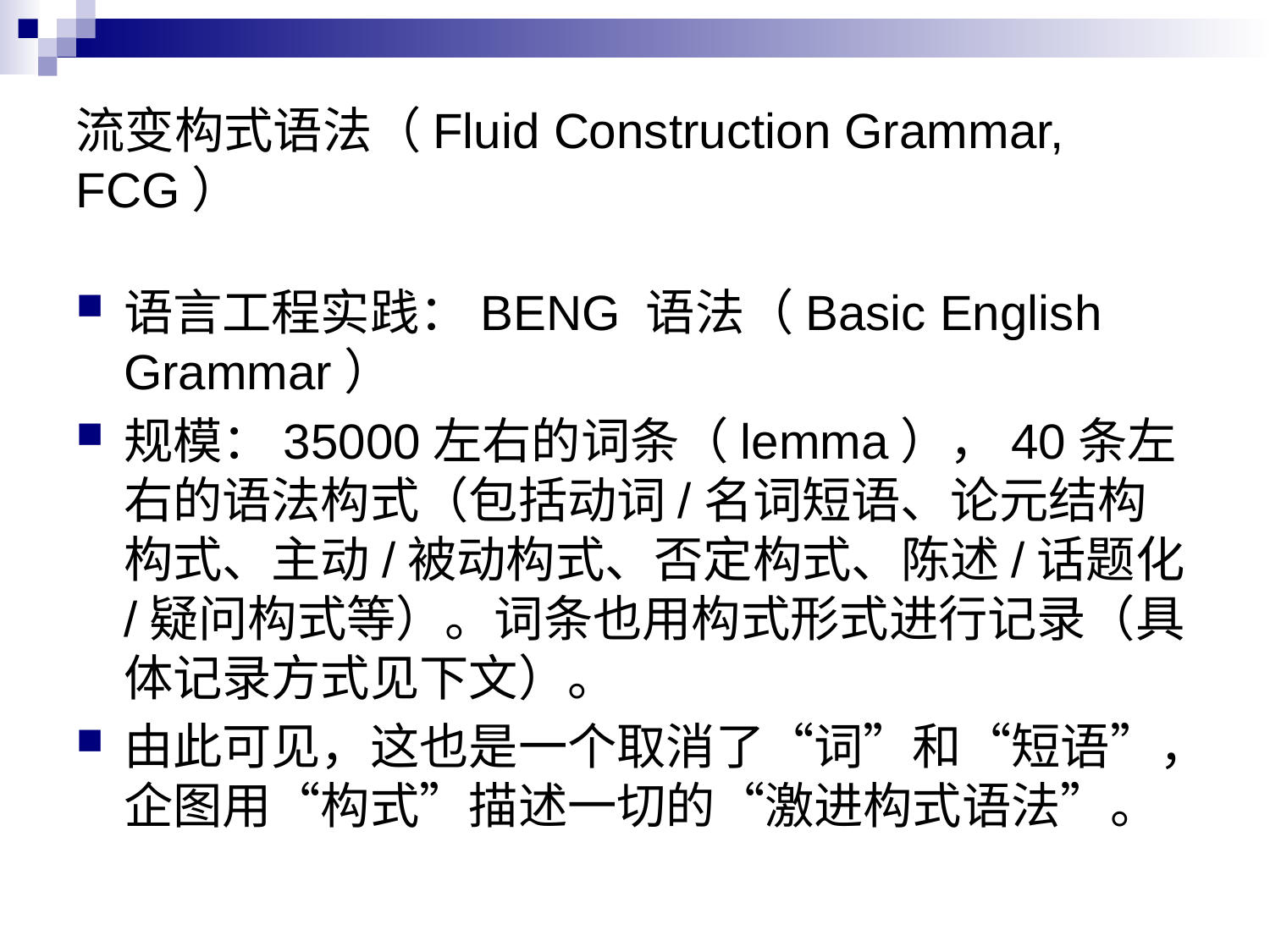

# 流变构式语法（Fluid Construction Grammar, FCG）
语言工程实践：BENG 语法（Basic English Grammar）
规模：35000左右的词条（lemma），40条左右的语法构式（包括动词/名词短语、论元结构构式、主动/被动构式、否定构式、陈述/话题化/疑问构式等）。词条也用构式形式进行记录（具体记录方式见下文）。
由此可见，这也是一个取消了“词”和“短语”，企图用“构式”描述一切的“激进构式语法”。